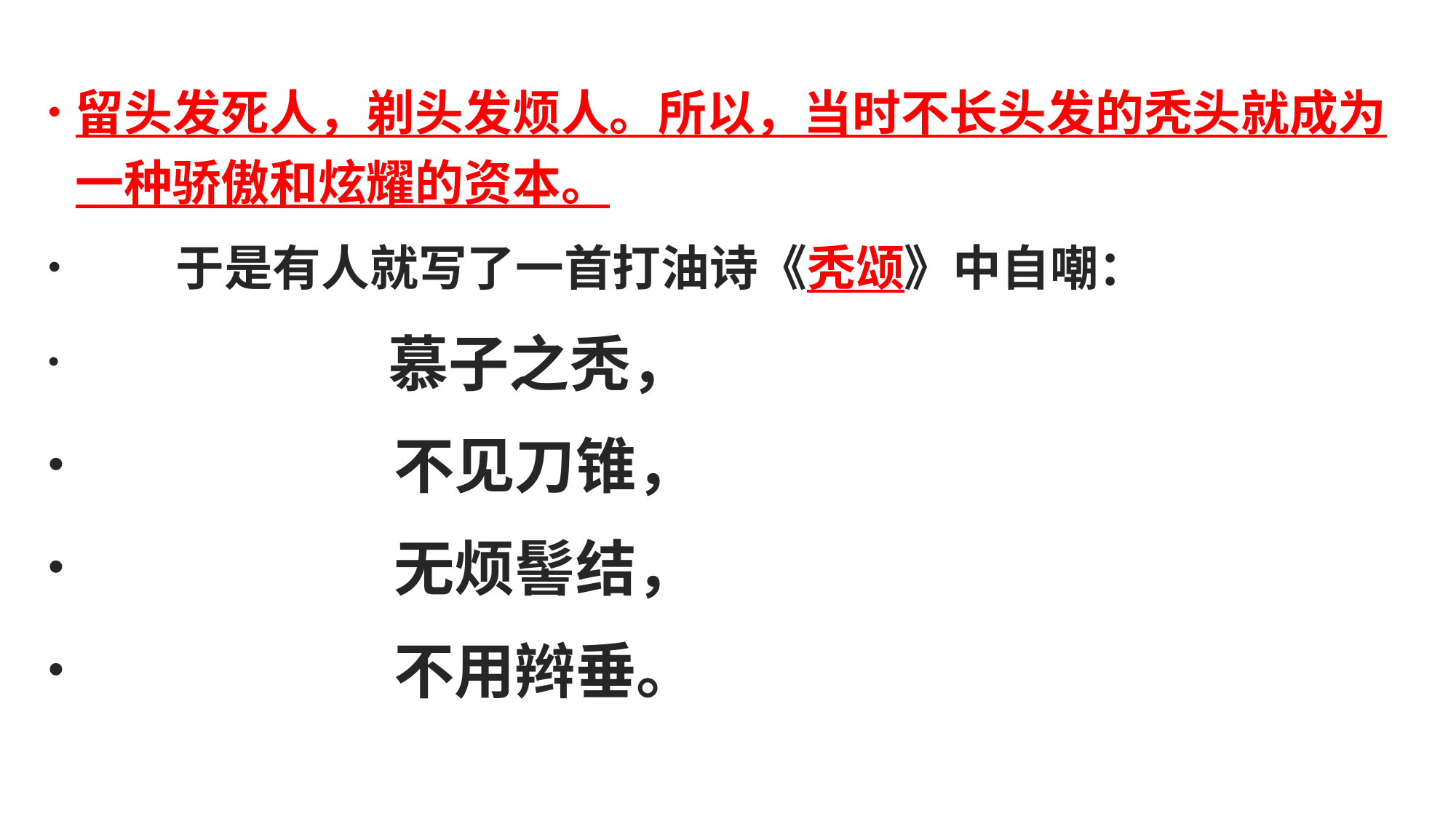

留头发死人，剃头发烦人。所以，当时不长头发的秃头就成为一种骄傲和炫耀的资本。
        于是有人就写了一首打油诗《秃颂》中自嘲：
                                慕子之秃，
                      不见刀锥，
                      无烦髻结，
                      不用辫垂。